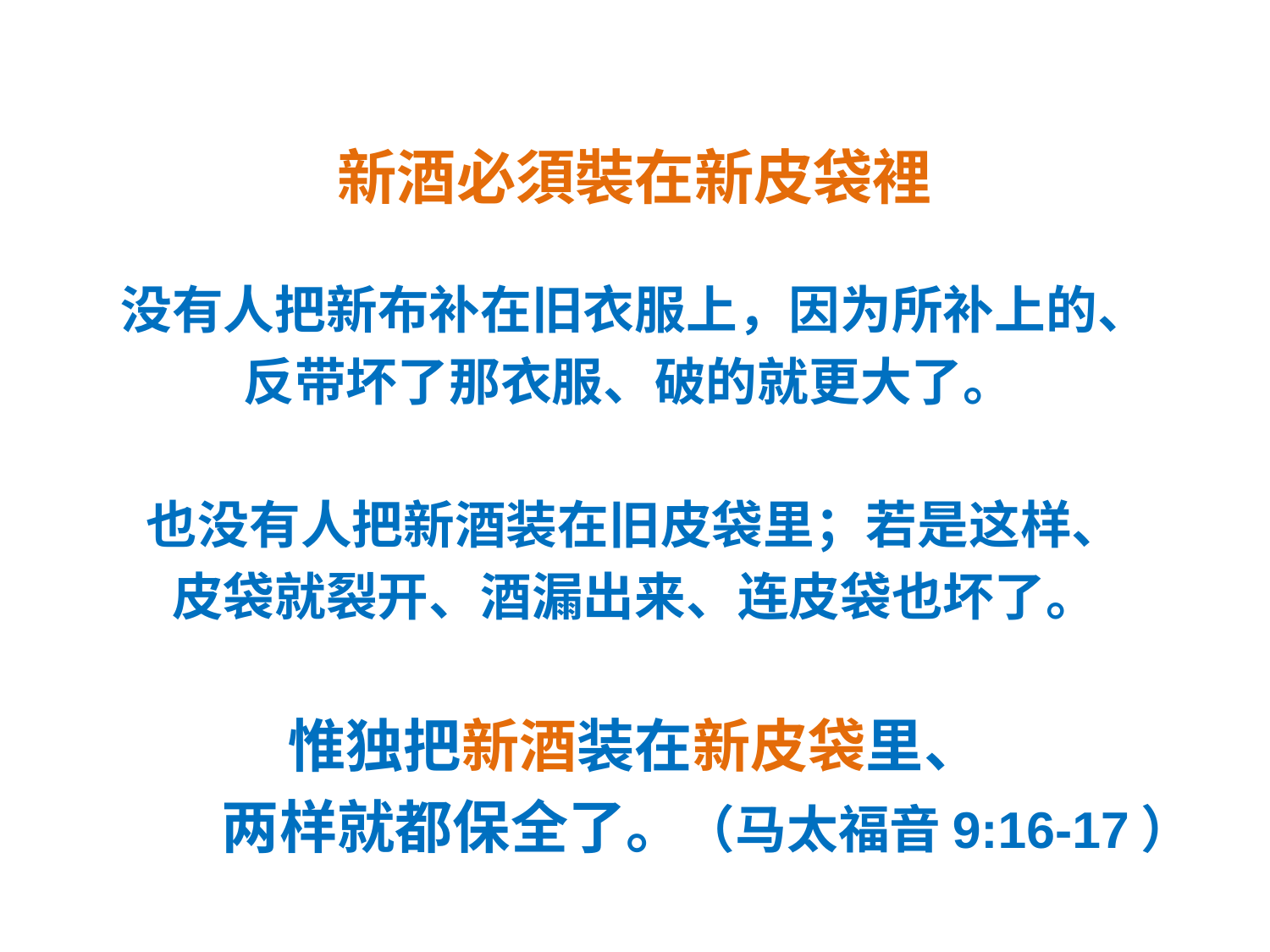

# 新酒必須裝在新皮袋裡
没有人把新布补在旧衣服上，因为所补上的、
反带坏了那衣服、破的就更大了。

也没有人把新酒装在旧皮袋里；若是这样、
皮袋就裂开、酒漏出来、连皮袋也坏了。

惟独把新酒装在新皮袋里、
          两样就都保全了。（马太福音9:16-17）